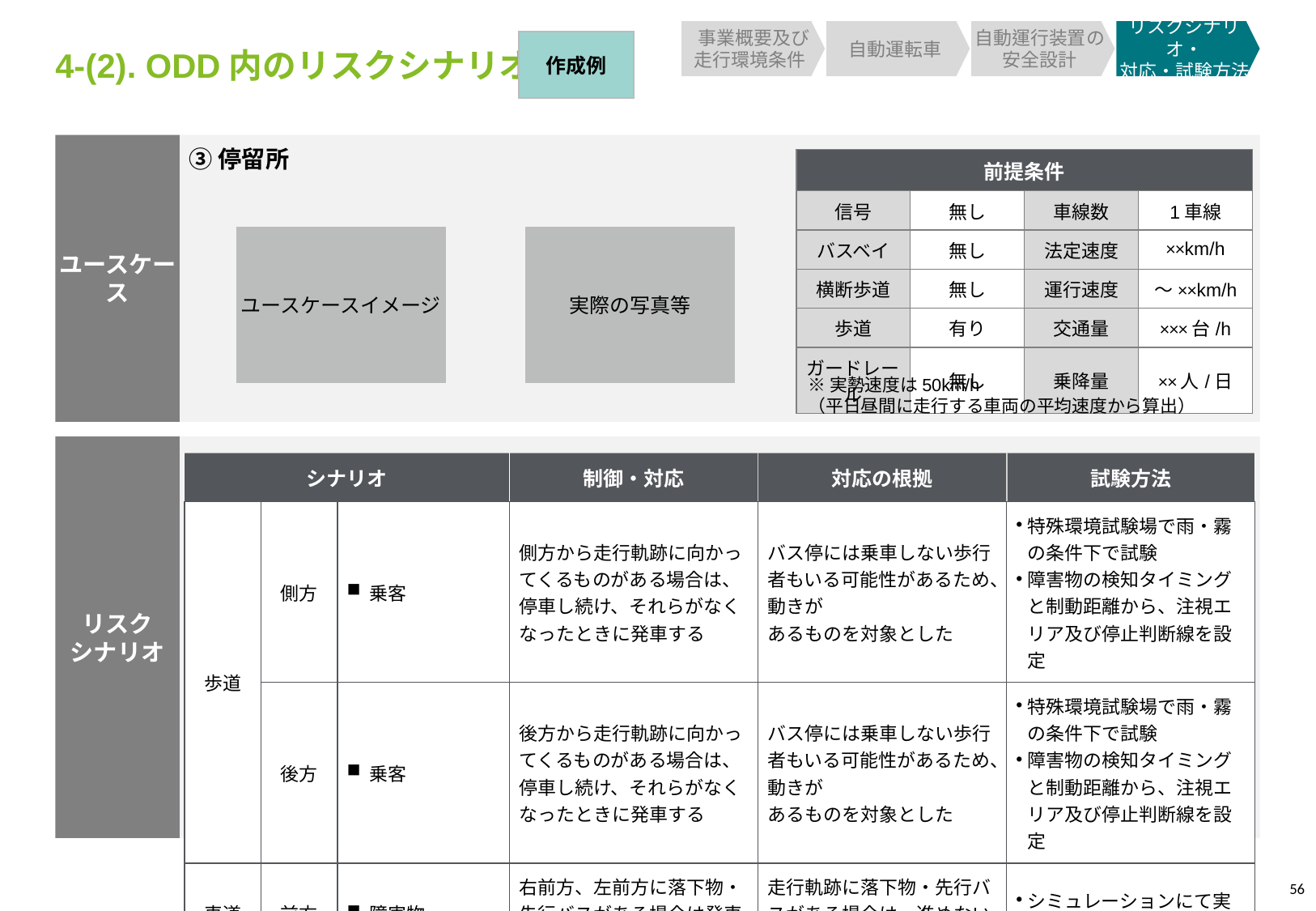

事業概要及び
走行環境条件
自動運転車
自動運行装置の安全設計
リスクシナリオ・
対応・試験方法
作成例
4-(2). ODD内のリスクシナリオ
③停留所
ユースケース
| 前提条件 | 前提条件 |  |  |
| --- | --- | --- | --- |
| 信号 | 無し | 車線数 | 1車線 |
| バスベイ | 無し | 法定速度 | ××km/h |
| 横断歩道 | 無し | 運行速度 | ～××km/h |
| 歩道 | 有り | 交通量 | ×××台/h |
| ガードレール | 無し | 乗降量 | ××人/日 |
ユースケースイメージ
実際の写真等
※実勢速度は50km/h
（平日昼間に走行する車両の平均速度から算出）
リスク
シナリオ

| シナリオ |  |  | 制御・対応 | 対応の根拠 | 試験方法 |
| --- | --- | --- | --- | --- | --- |
| 歩道 | 側方 | 乗客 | 側方から走行軌跡に向かってくるものがある場合は、停車し続け、それらがなくなったときに発車する | バス停には乗車しない歩行者もいる可能性があるため、動きが あるものを対象とした | 特殊環境試験場で雨・霧の条件下で試験 障害物の検知タイミングと制動距離から、注視エリア及び停止判断線を設定 |
|  | 後方 | 乗客 | 後方から走行軌跡に向かってくるものがある場合は、停車し続け、それらがなくなったときに発車する | バス停には乗車しない歩行者もいる可能性があるため、動きが あるものを対象とした | 特殊環境試験場で雨・霧の条件下で試験 障害物の検知タイミングと制動距離から、注視エリア及び停止判断線を設定 |
| 車道 | 前方 | 障害物 | 右前方、左前方に落下物・先行バスがある場合は発車しない | 走行軌跡に落下物・先行バスがある場合は、進めないため | シミュレーションにて実施 |
56